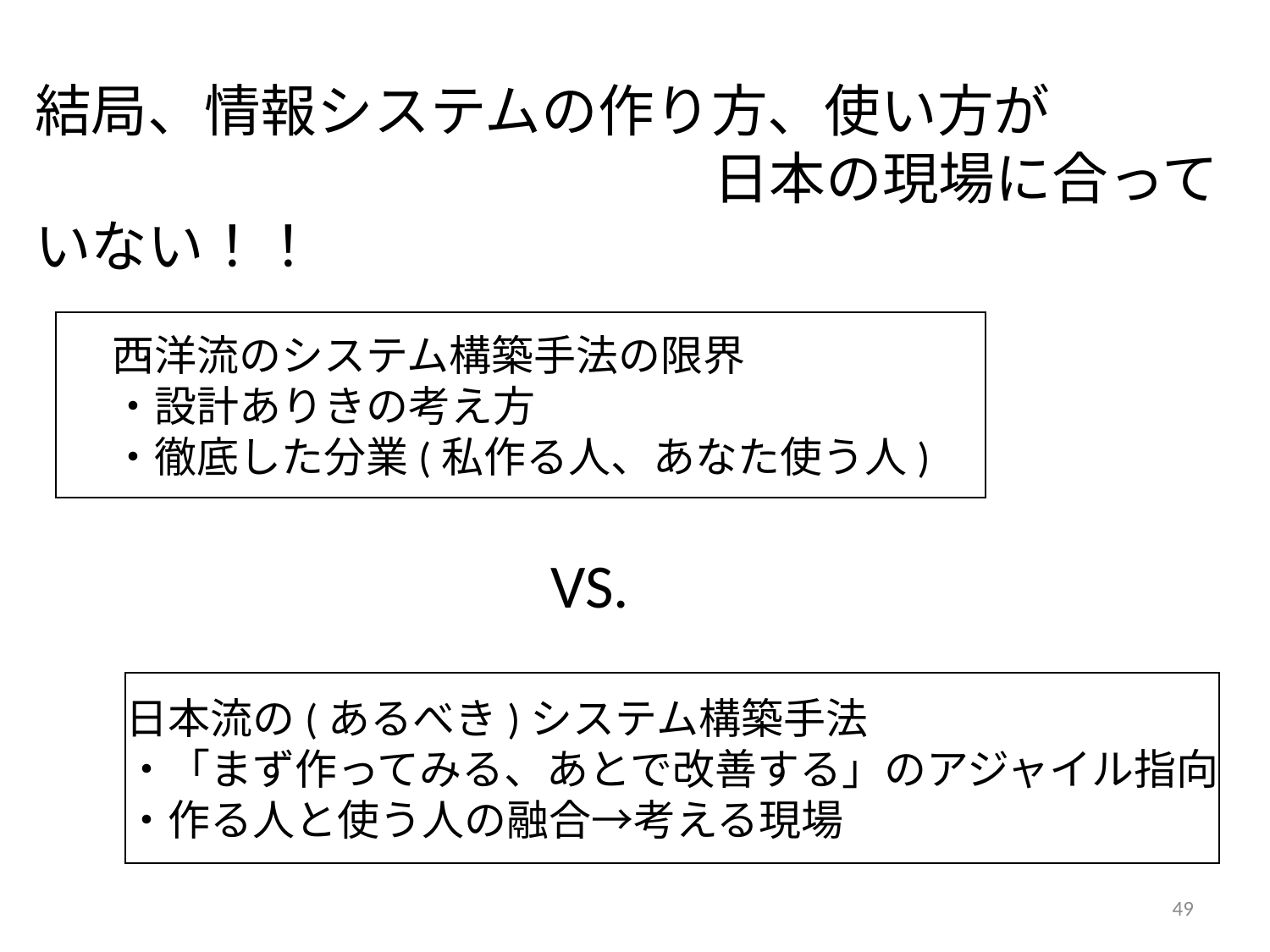

結局、情報システムの作り方、使い方が
　　　　　　　　　　　　日本の現場に合っていない！！
西洋流のシステム構築手法の限界
・設計ありきの考え方
・徹底した分業(私作る人、あなた使う人)
VS.
日本流の(あるべき)システム構築手法
・「まず作ってみる、あとで改善する」のアジャイル指向
・作る人と使う人の融合→考える現場
49